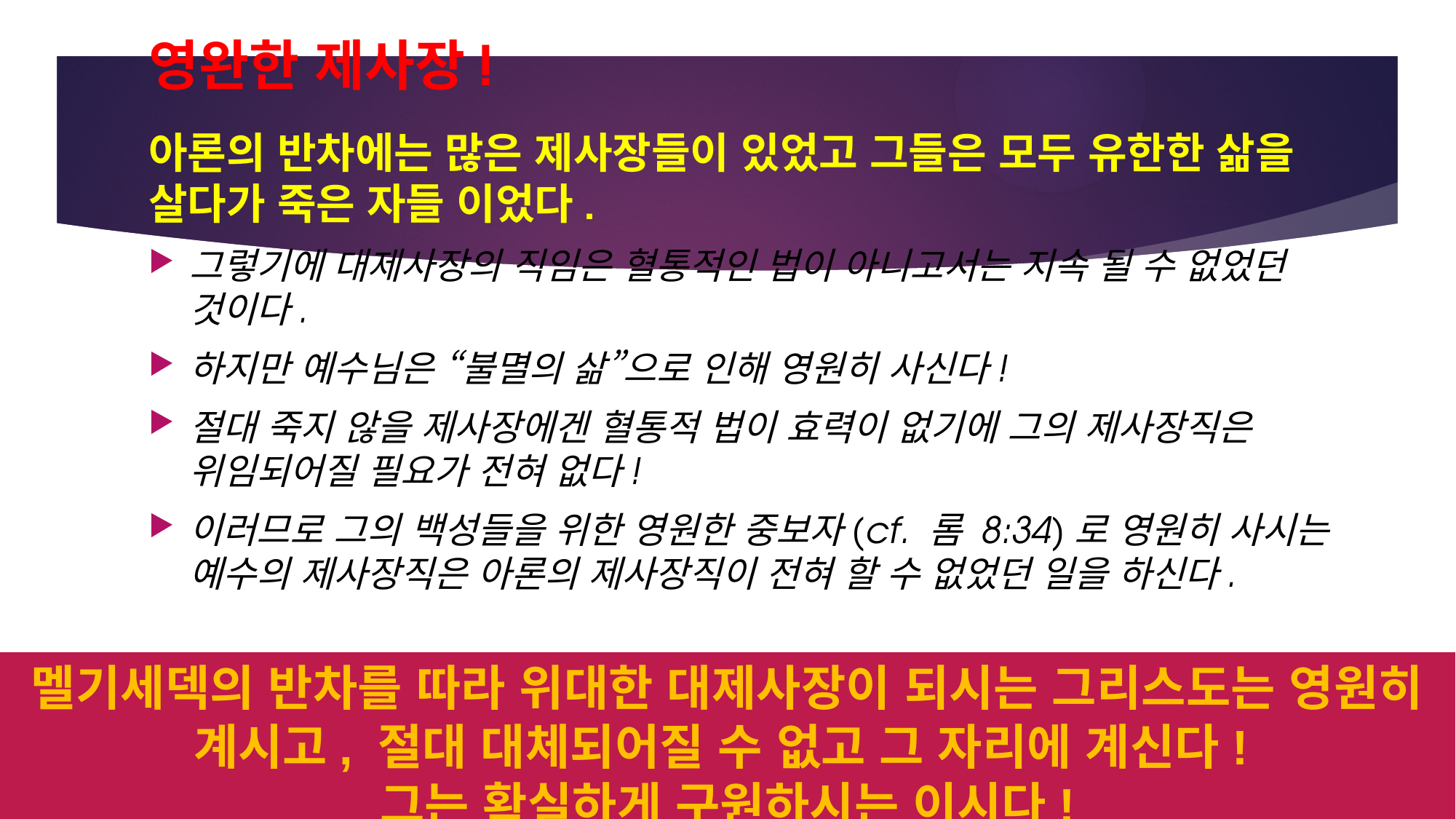

# 영완한 제사장!
아론의 반차에는 많은 제사장들이 있었고 그들은 모두 유한한 삶을 살다가 죽은 자들 이었다.
그렇기에 대제사장의 직임은 혈통적인 법이 아니고서는 지속 될 수 없었던 것이다.
하지만 예수님은 “불멸의 삶”으로 인해 영원히 사신다!
절대 죽지 않을 제사장에겐 혈통적 법이 효력이 없기에 그의 제사장직은 위임되어질 필요가 전혀 없다!
이러므로 그의 백성들을 위한 영원한 중보자(cf. 롬 8:34)로 영원히 사시는 예수의 제사장직은 아론의 제사장직이 전혀 할 수 없었던 일을 하신다.
멜기세덱의 반차를 따라 위대한 대제사장이 되시는 그리스도는 영원히 계시고, 절대 대체되어질 수 없고 그 자리에 계신다!
그는 확실하게 구원하시는 이시다!